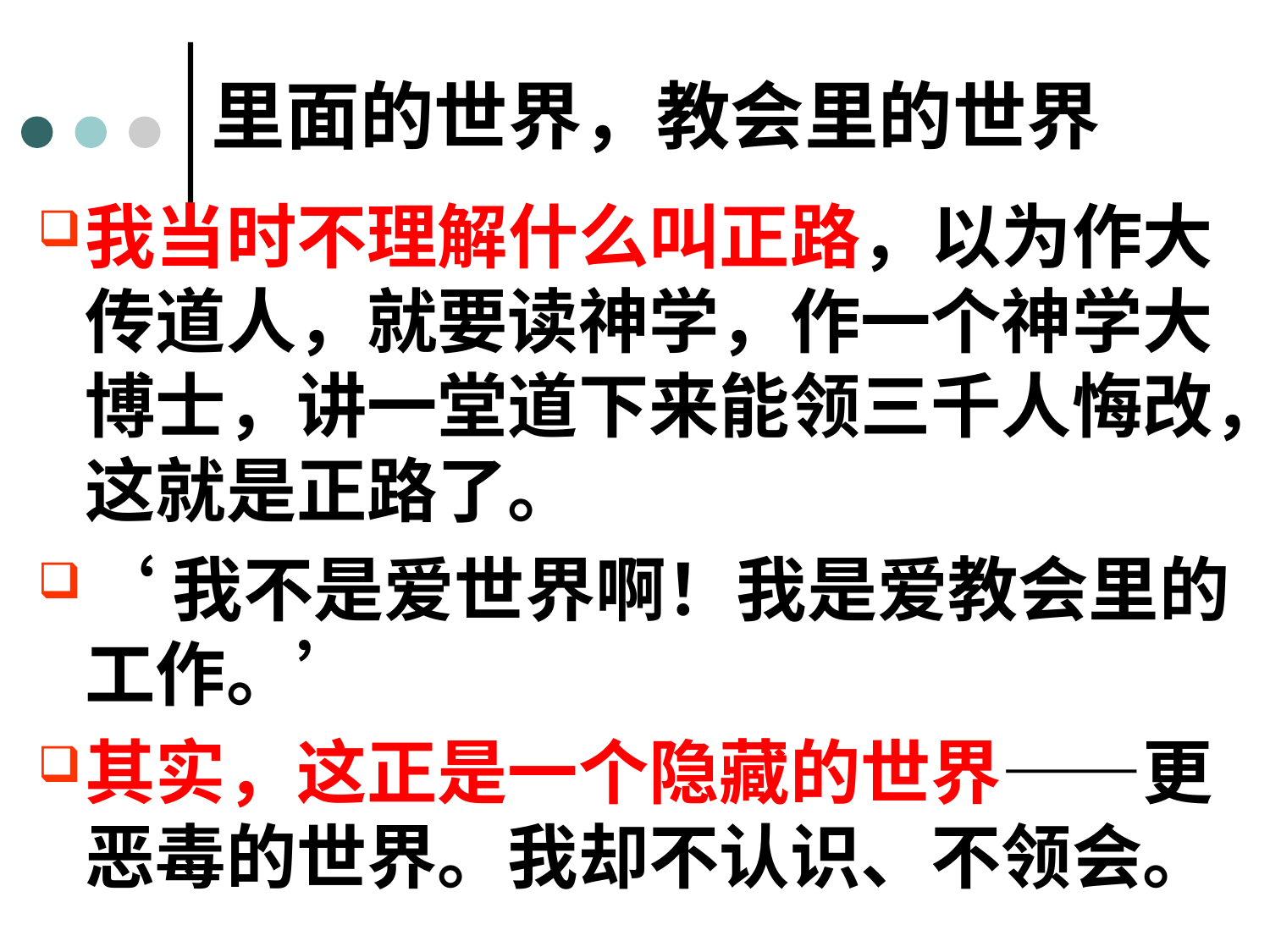

# 里面的世界，教会里的世界
我当时不理解什么叫正路，以为作大传道人，就要读神学，作一个神学大博士，讲一堂道下来能领三千人悔改，这就是正路了。
‘我不是爱世界啊！我是爱教会里的工作。’
其实，这正是一个隐藏的世界——更恶毒的世界。我却不认识、不领会。